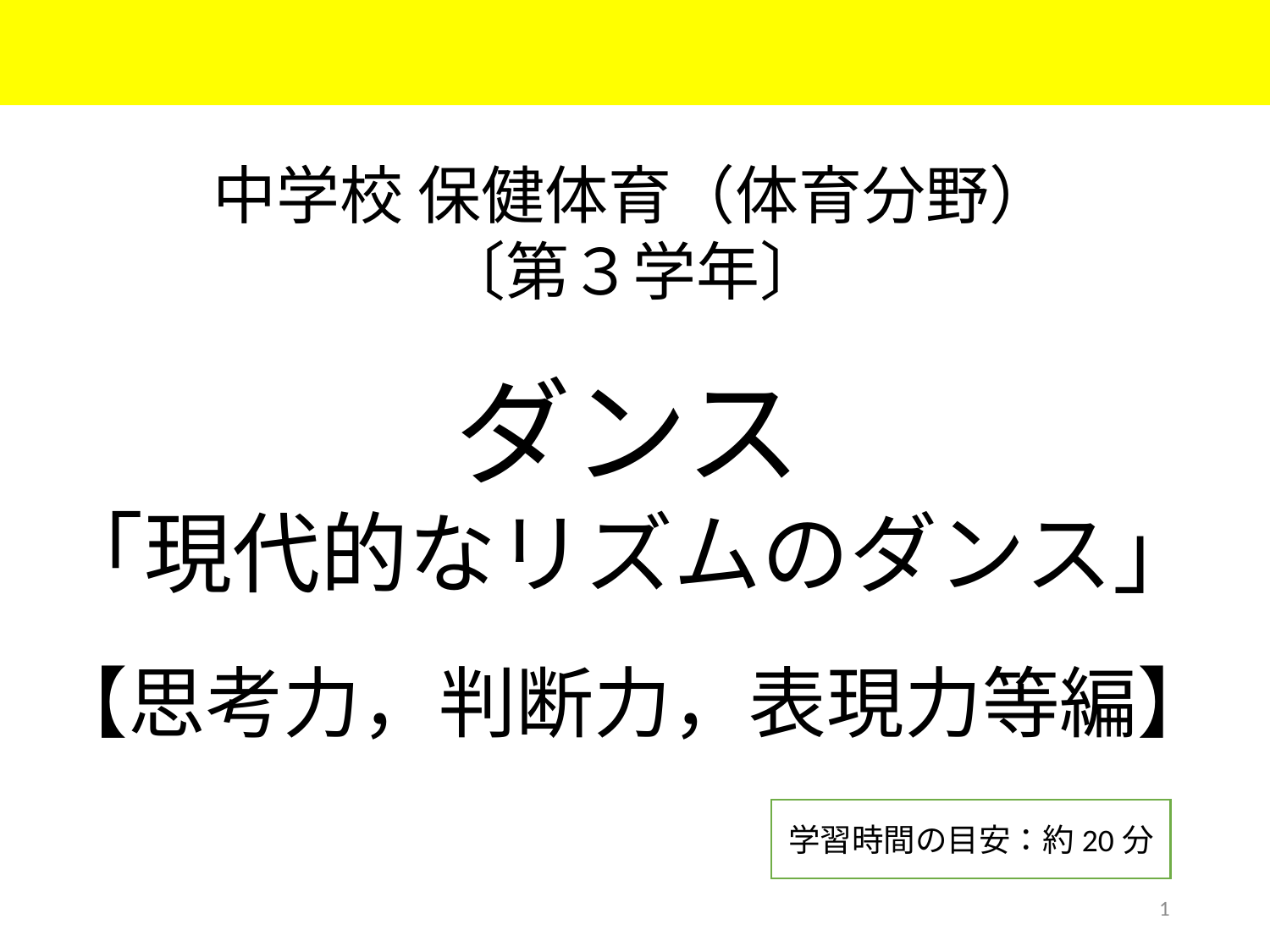

中学校 保健体育（体育分野）
〔第３学年〕
ダンス
「現代的なリズムのダンス」

【思考力，判断力，表現力等編】
学習時間の目安：約20分
1